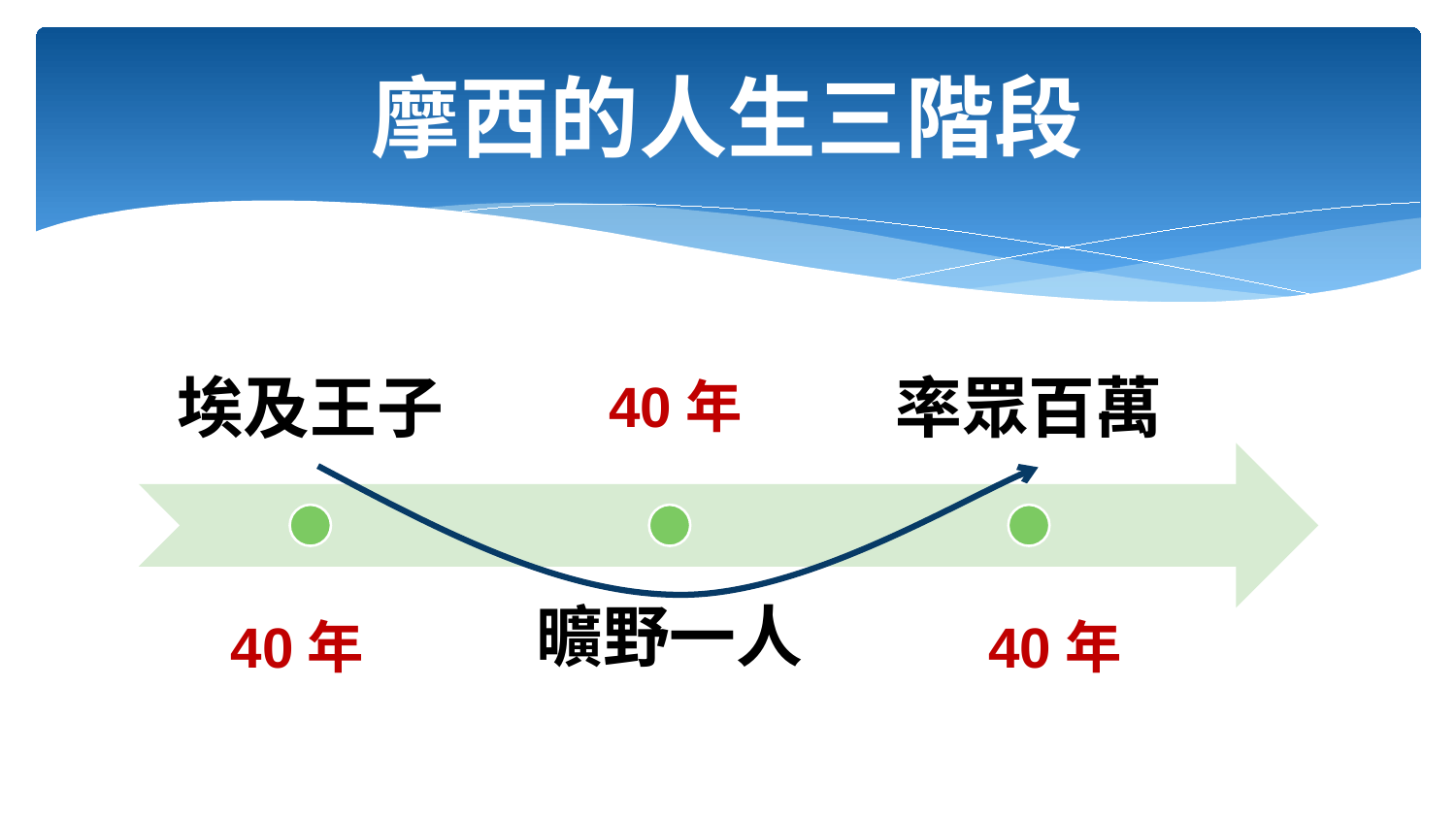

# 摩西的人生三階段
埃及王子
曠野一人
率眾百萬
40年

40年
40年